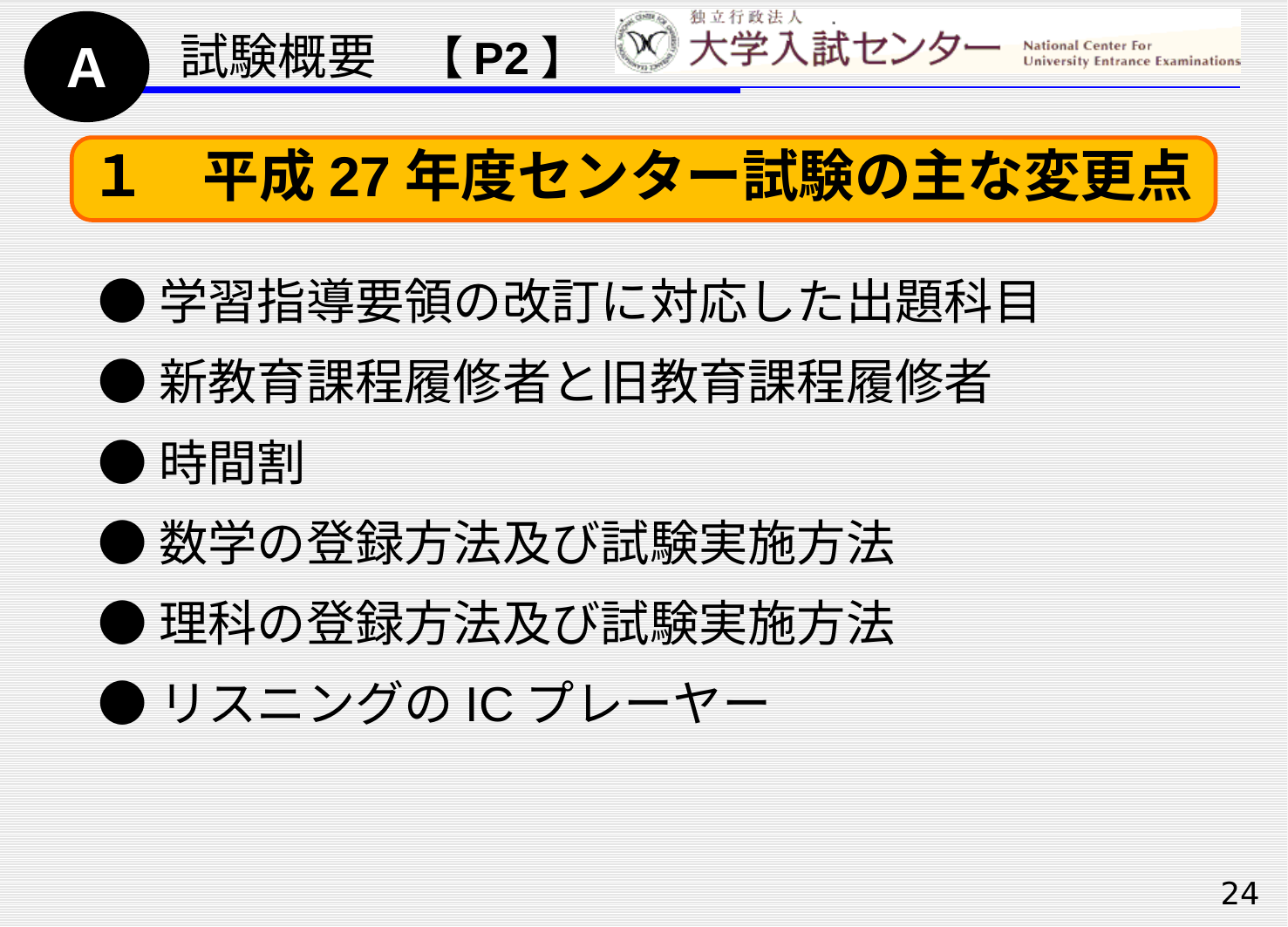

試験概要　【P2】
Ａ
１　平成27年度センター試験の主な変更点
●学習指導要領の改訂に対応した出題科目
●新教育課程履修者と旧教育課程履修者
●時間割
●数学の登録方法及び試験実施方法
●理科の登録方法及び試験実施方法
●リスニングのICプレーヤー
24